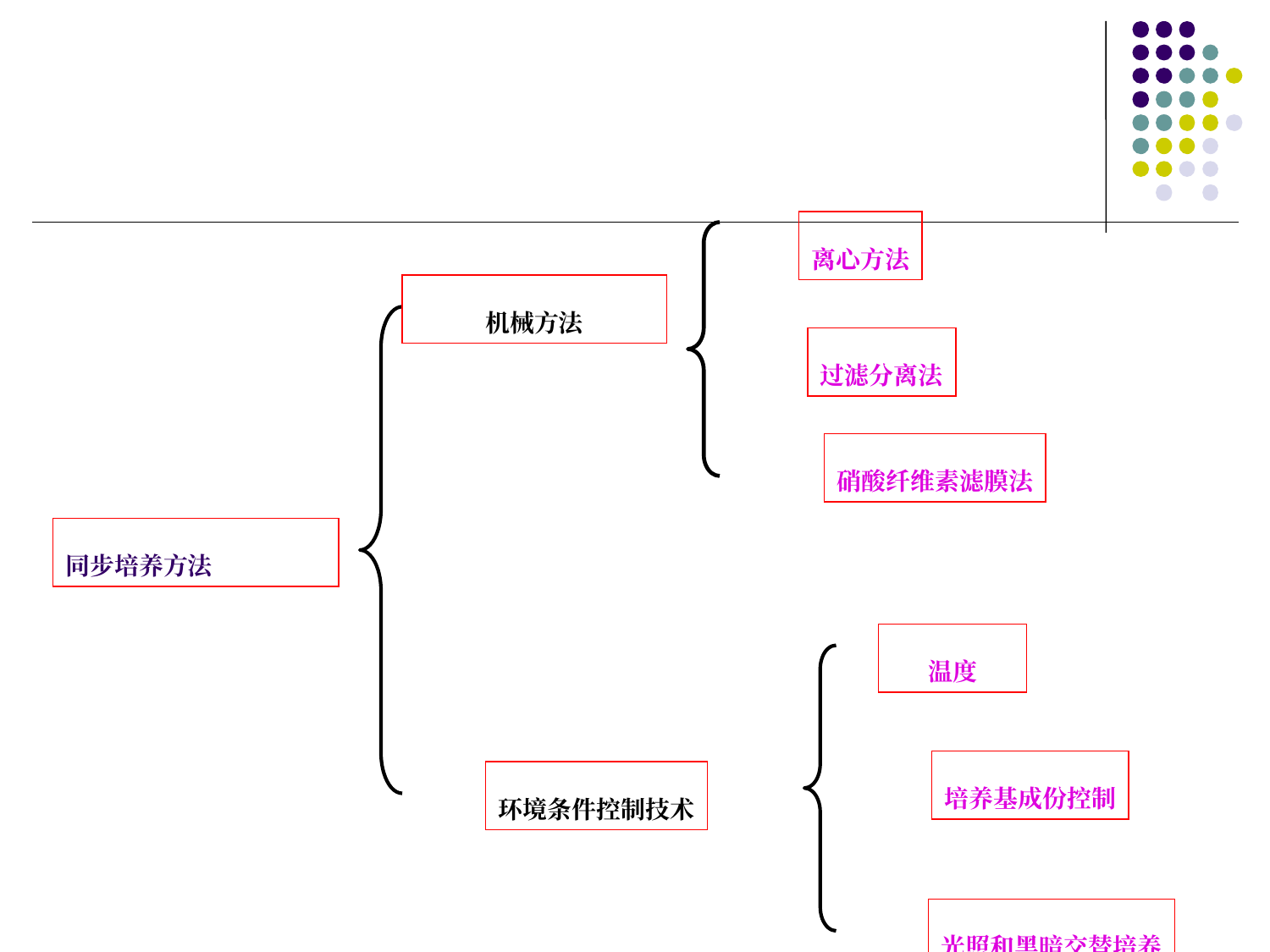

离心方法

机械方法

过滤分离法
硝酸纤维素滤膜法
同步培养方法
温度

培养基成份控制
环境条件控制技术
光照和黑暗交替培养